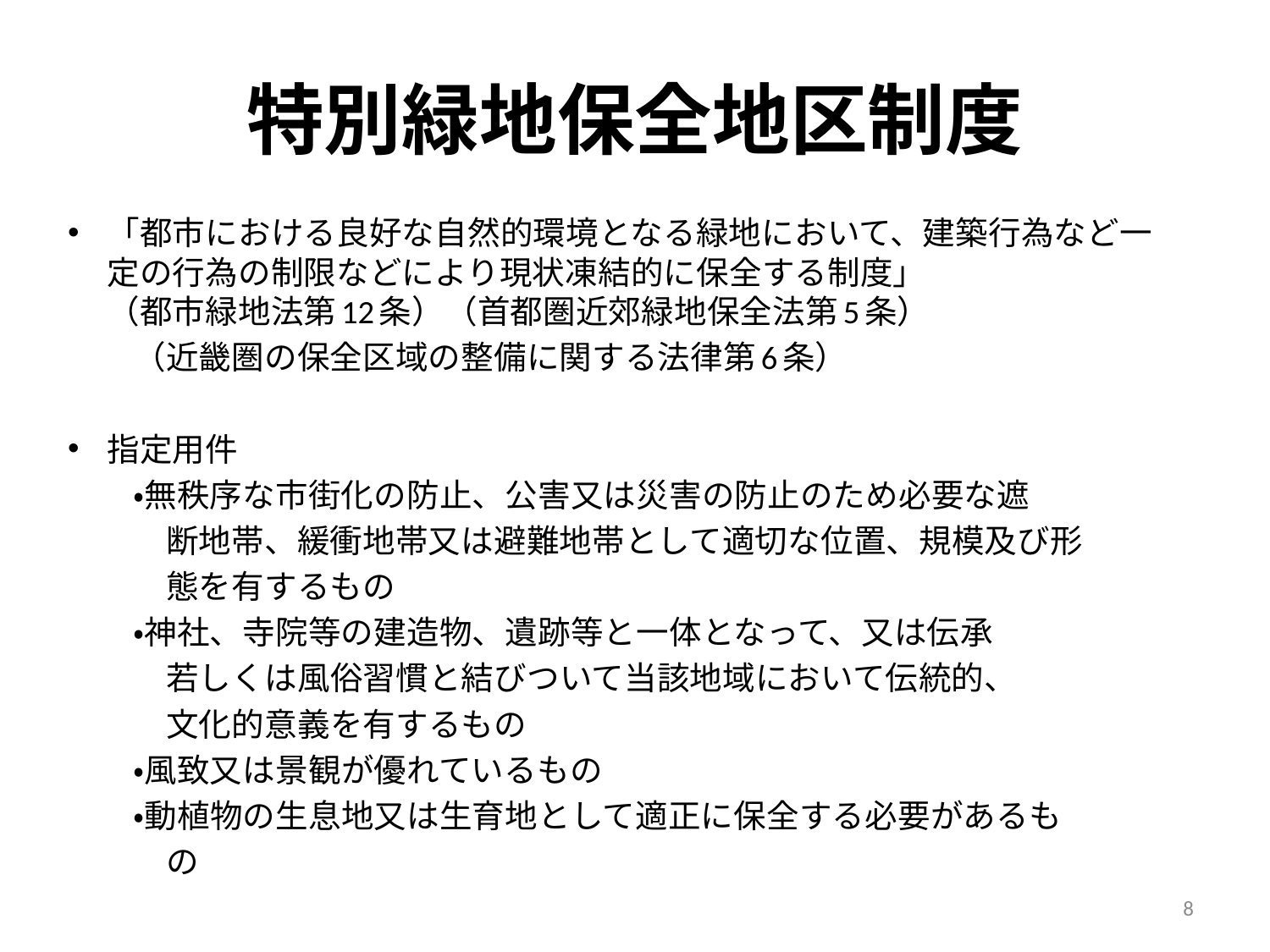

# 特別緑地保全地区制度
「都市における良好な自然的環境となる緑地において、建築行為など一定の行為の制限などにより現状凍結的に保全する制度」
（都市緑地法第12条）（首都圏近郊緑地保全法第5条）
　　（近畿圏の保全区域の整備に関する法律第6条）

指定用件
　　・無秩序な市街化の防止、公害又は災害の防止のため必要な遮
　　　断地帯、緩衝地帯又は避難地帯として適切な位置、規模及び形
　　　態を有するもの
　　・神社、寺院等の建造物、遺跡等と一体となって、又は伝承
　　　若しくは風俗習慣と結びついて当該地域において伝統的、
　　　文化的意義を有するもの
　　・風致又は景観が優れているもの
　　・動植物の生息地又は生育地として適正に保全する必要があるも
　　　の
8